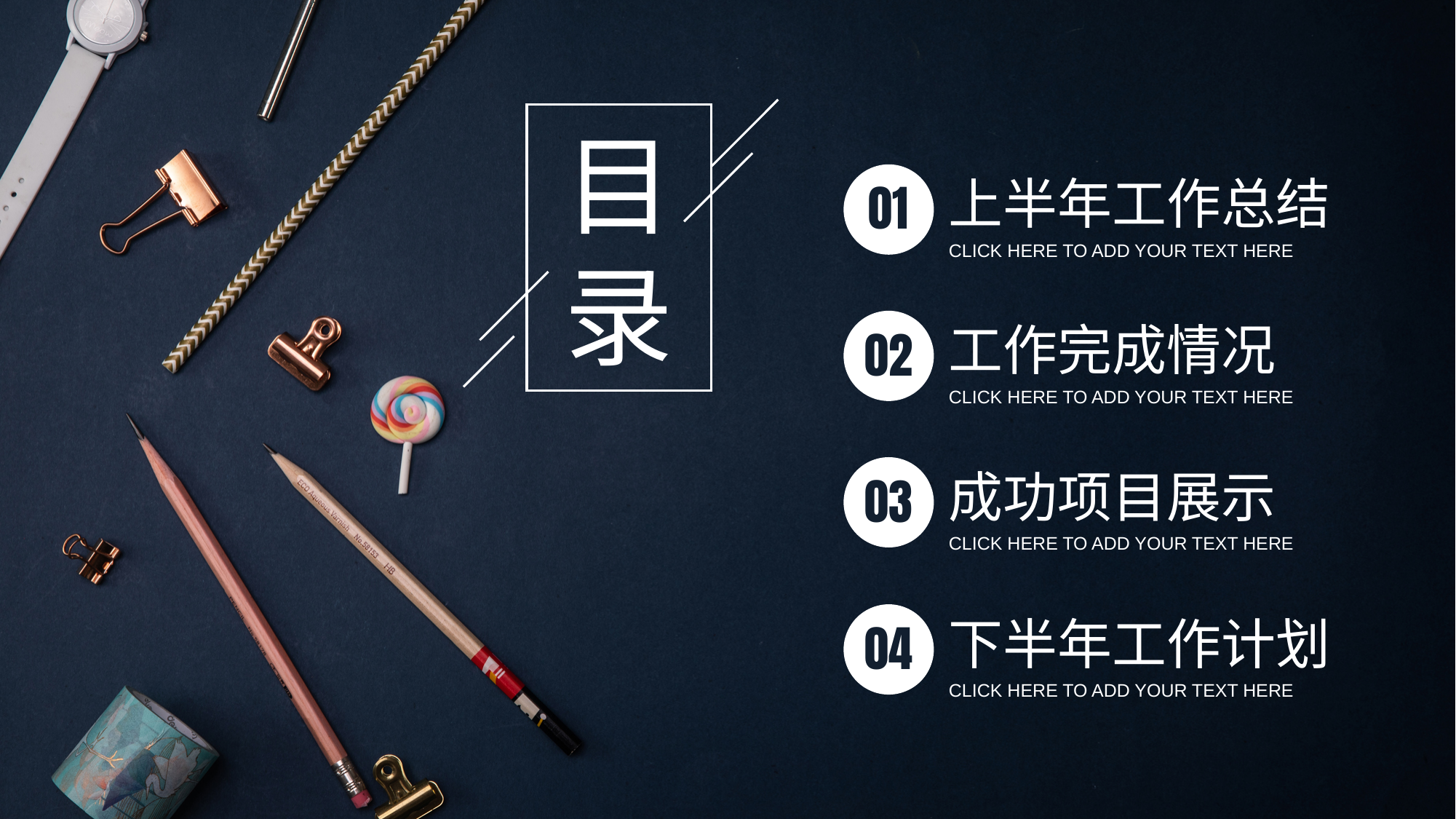

目
录
上半年工作总结

01
CLICK HERE TO ADD YOUR TEXT HERE
工作完成情况

02
CLICK HERE TO ADD YOUR TEXT HERE
成功项目展示

03
CLICK HERE TO ADD YOUR TEXT HERE
下半年工作计划

04
CLICK HERE TO ADD YOUR TEXT HERE